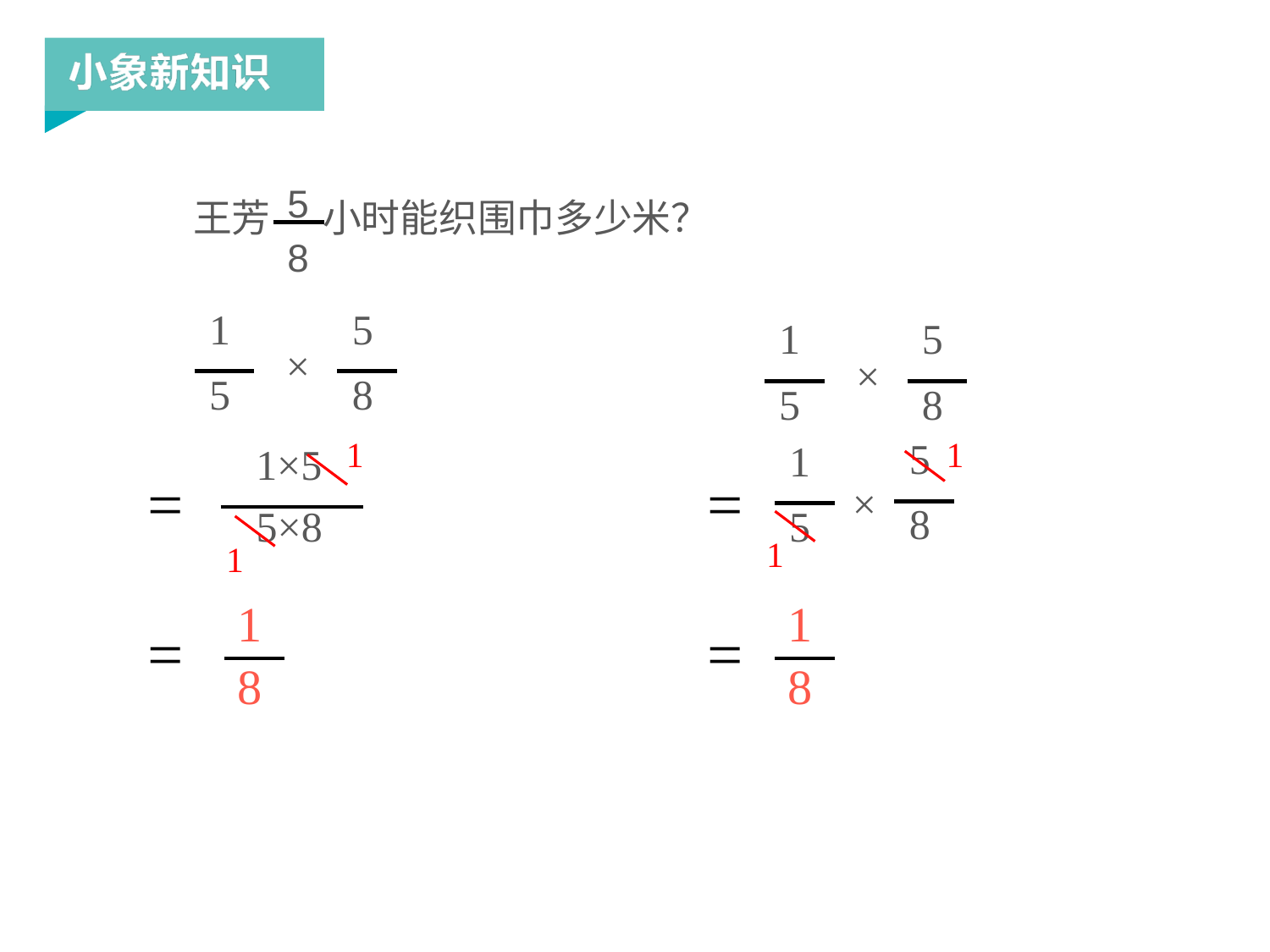

5
8
王芳      小时能织围巾多少米？
1
5
5
8
×
1
5
5
8
×
1
5
8
1
5
×
1
1×5
5×8

=
=

1
1
1
8
1
8
=
=